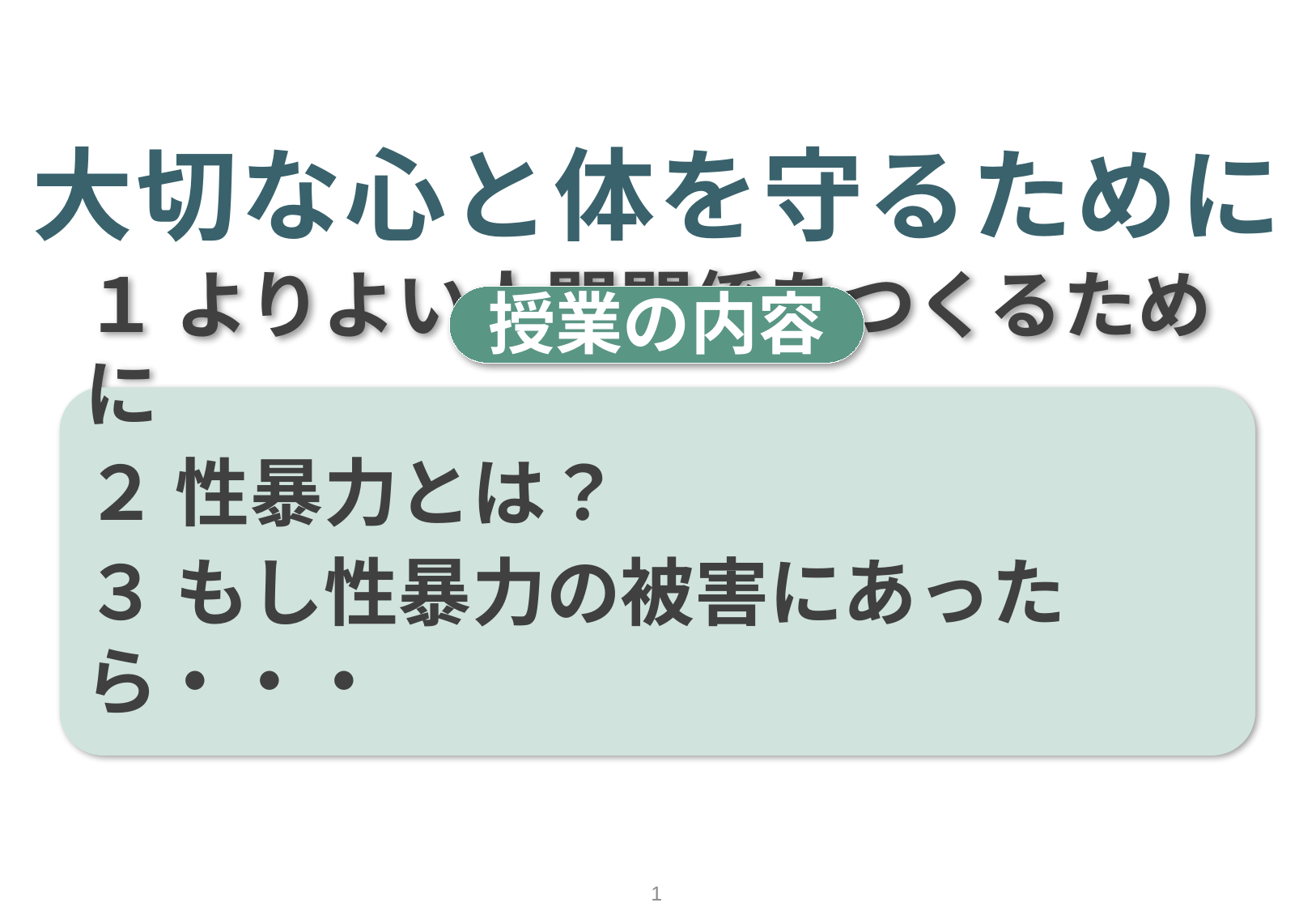

大切な心と体を守るために
授業の内容
１ よりよい人間関係をつくるために
２ 性暴力とは？
３ もし性暴力の被害にあったら・・・
1